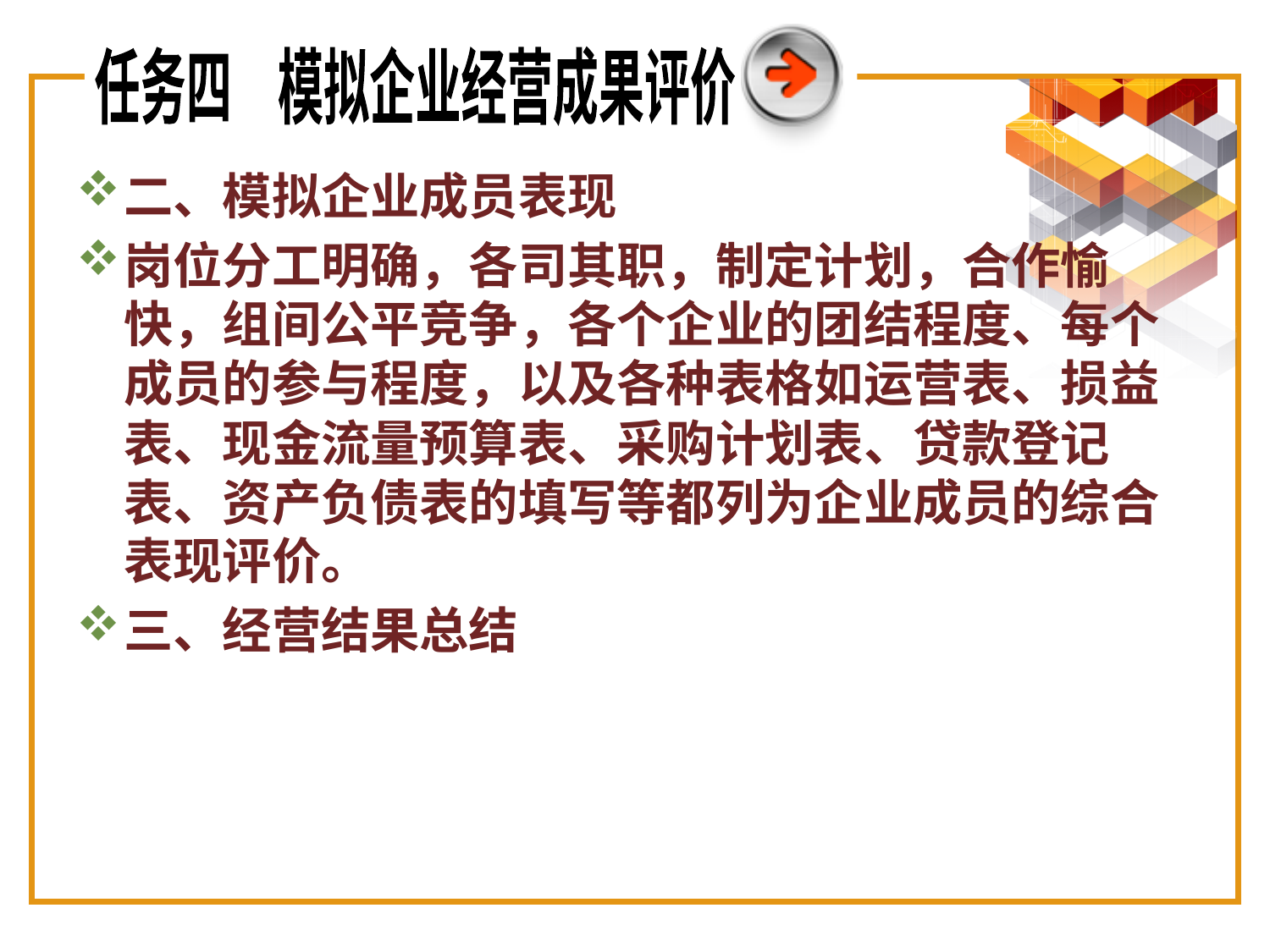

任务四　模拟企业经营成果评价
二、模拟企业成员表现
岗位分工明确，各司其职，制定计划，合作愉快，组间公平竞争，各个企业的团结程度、每个成员的参与程度，以及各种表格如运营表、损益表、现金流量预算表、采购计划表、贷款登记表、资产负债表的填写等都列为企业成员的综合表现评价。
三、经营结果总结